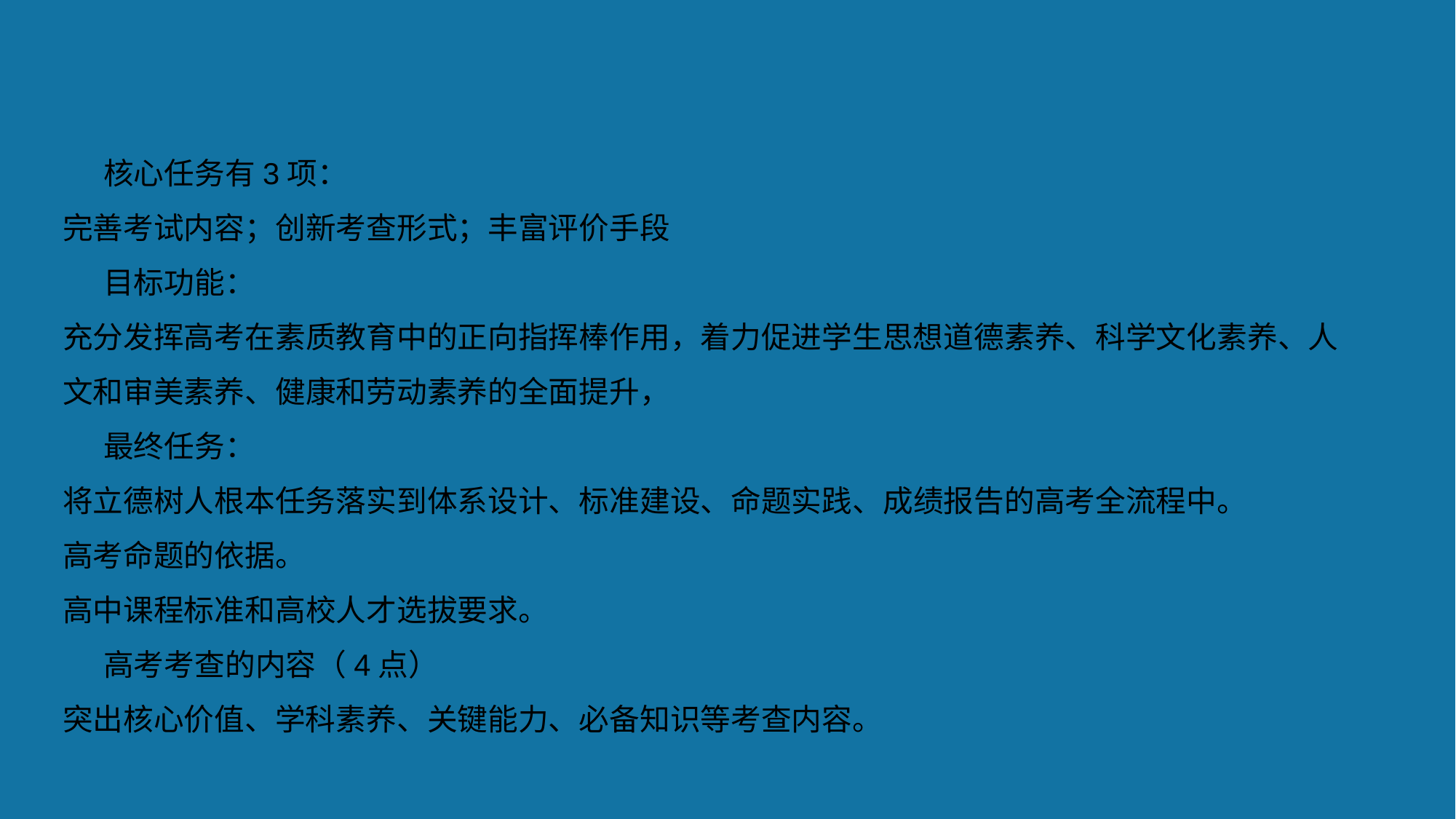

仰望天空
核心任务有3项：
完善考试内容；创新考查形式；丰富评价手段
目标功能：
充分发挥高考在素质教育中的正向指挥棒作用，着力促进学生思想道德素养、科学文化素养、人文和审美素养、健康和劳动素养的全面提升，
最终任务：
将立德树人根本任务落实到体系设计、标准建设、命题实践、成绩报告的高考全流程中。
高考命题的依据。
高中课程标准和高校人才选拔要求。
高考考查的内容（4点）
突出核心价值、学科素养、关键能力、必备知识等考查内容。